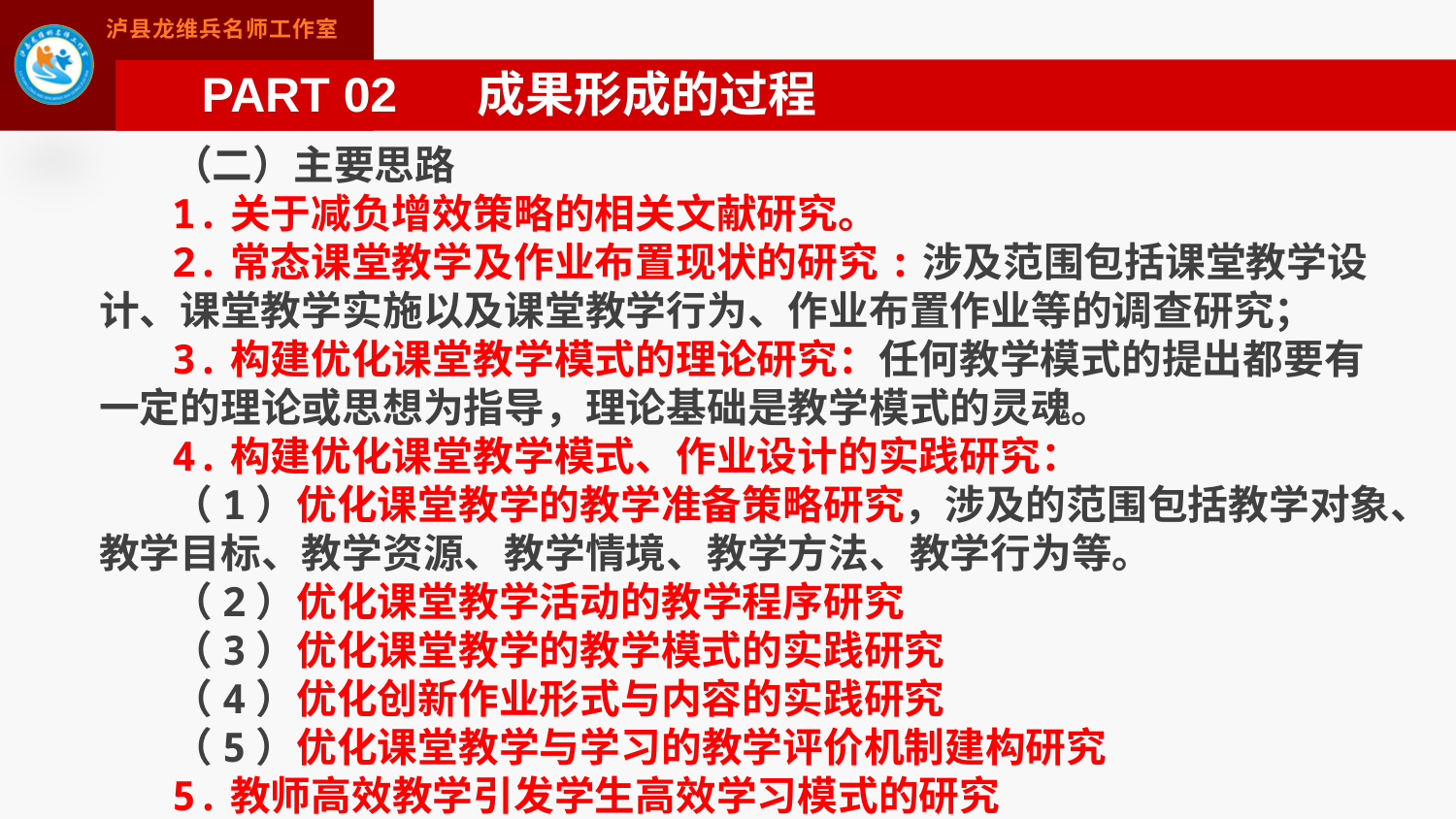

PART 02     成果形成的过程
（二）主要思路
1.关于减负增效策略的相关文献研究。
2.常态课堂教学及作业布置现状的研究:涉及范围包括课堂教学设计、课堂教学实施以及课堂教学行为、作业布置作业等的调查研究；
3.构建优化课堂教学模式的理论研究：任何教学模式的提出都要有一定的理论或思想为指导，理论基础是教学模式的灵魂。
4.构建优化课堂教学模式、作业设计的实践研究：
（1）优化课堂教学的教学准备策略研究，涉及的范围包括教学对象、教学目标、教学资源、教学情境、教学方法、教学行为等。
（2）优化课堂教学活动的教学程序研究
（3）优化课堂教学的教学模式的实践研究
（4）优化创新作业形式与内容的实践研究
（5）优化课堂教学与学习的教学评价机制建构研究
5.教师高效教学引发学生高效学习模式的研究